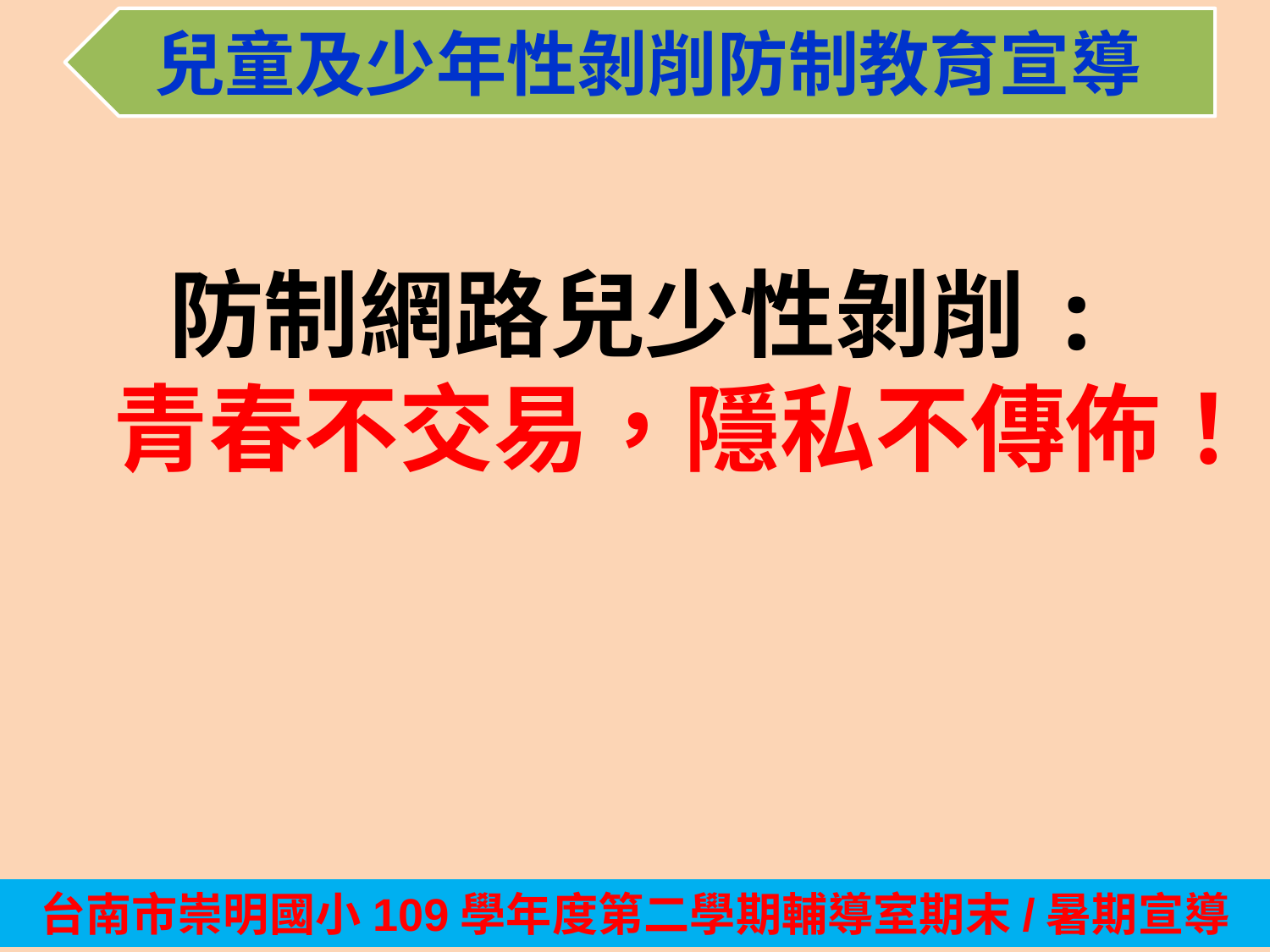

兒童及少年性剝削防制教育宣導

防制網路兒少性剝削:
青春不交易，隱私不傳佈！
台南市崇明國小109學年度第二學期輔導室期末/暑期宣導